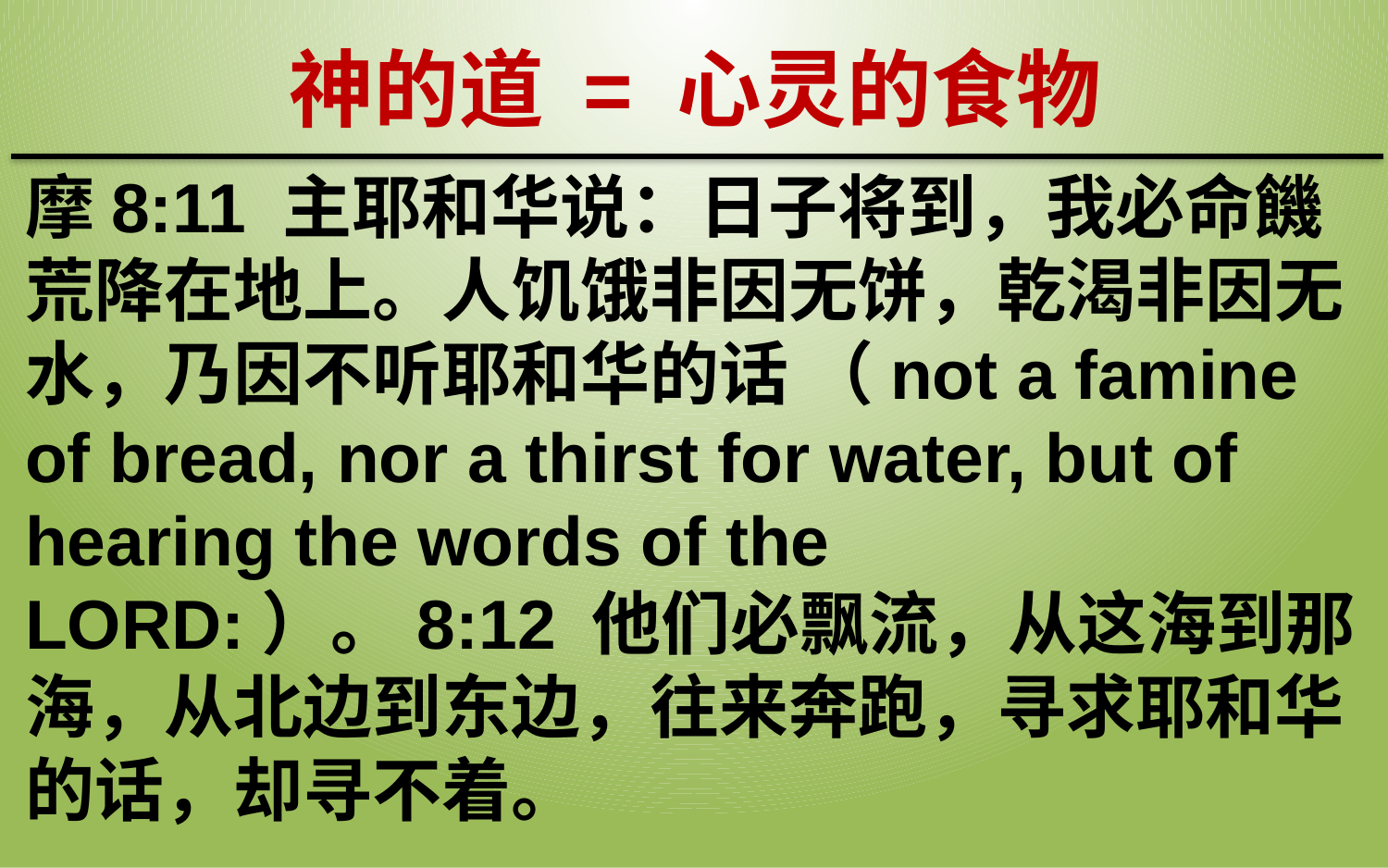

神的道 = 心灵的食物
摩8:11 主耶和华说：日子将到，我必命饑荒降在地上。人饥饿非因无饼，乾渴非因无水，乃因不听耶和华的话 （not a famine of bread, nor a thirst for water, but of hearing the words of the LORD:）。8:12 他们必飘流，从这海到那海，从北边到东边，往来奔跑，寻求耶和华的话，却寻不着。